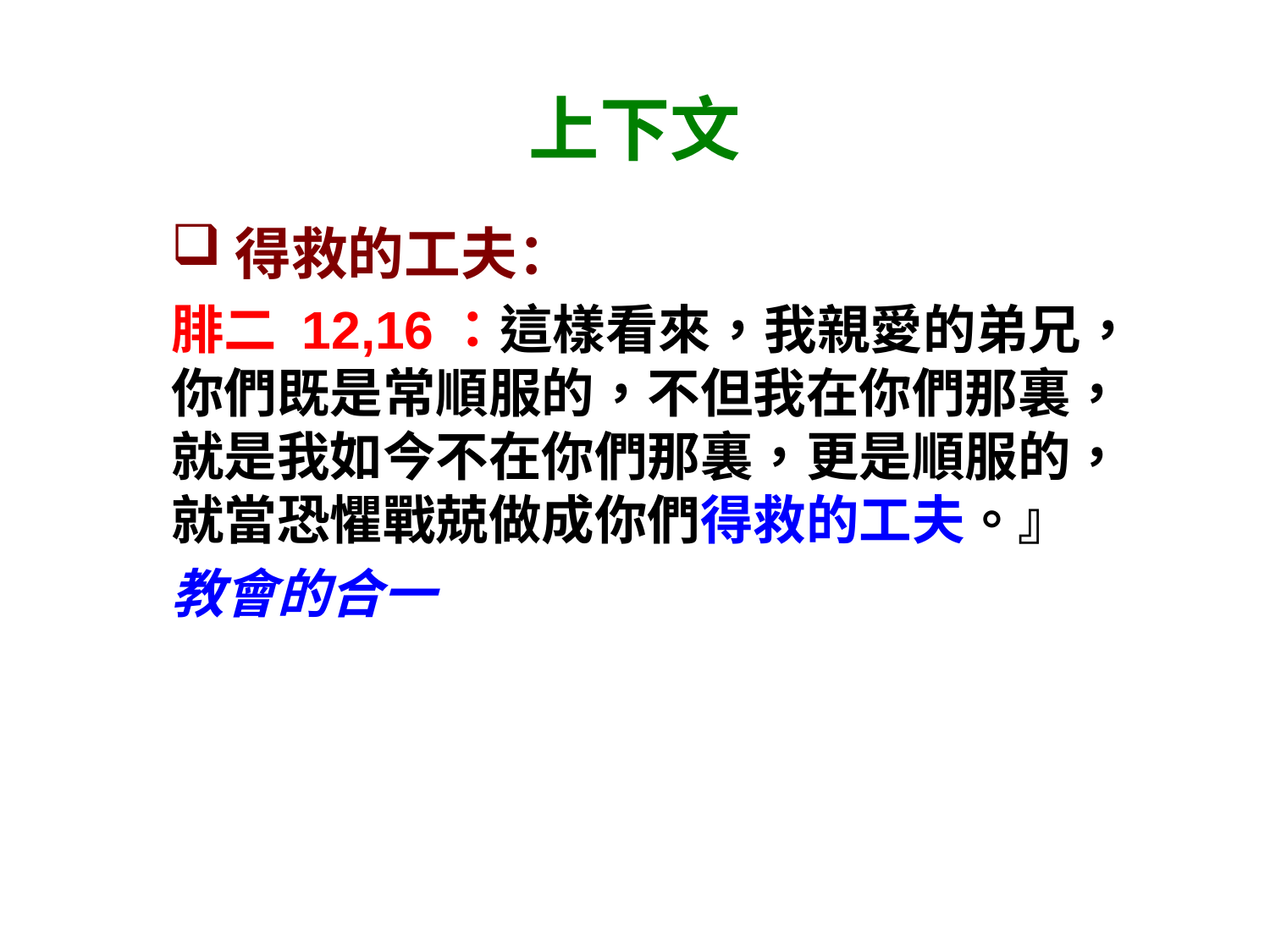

# 上下文
得救的工夫：
腓二 12,16：這樣看來，我親愛的弟兄，你們既是常順服的，不但我在你們那裏，就是我如今不在你們那裏，更是順服的，就當恐懼戰兢做成你們得救的工夫。』
教會的合一